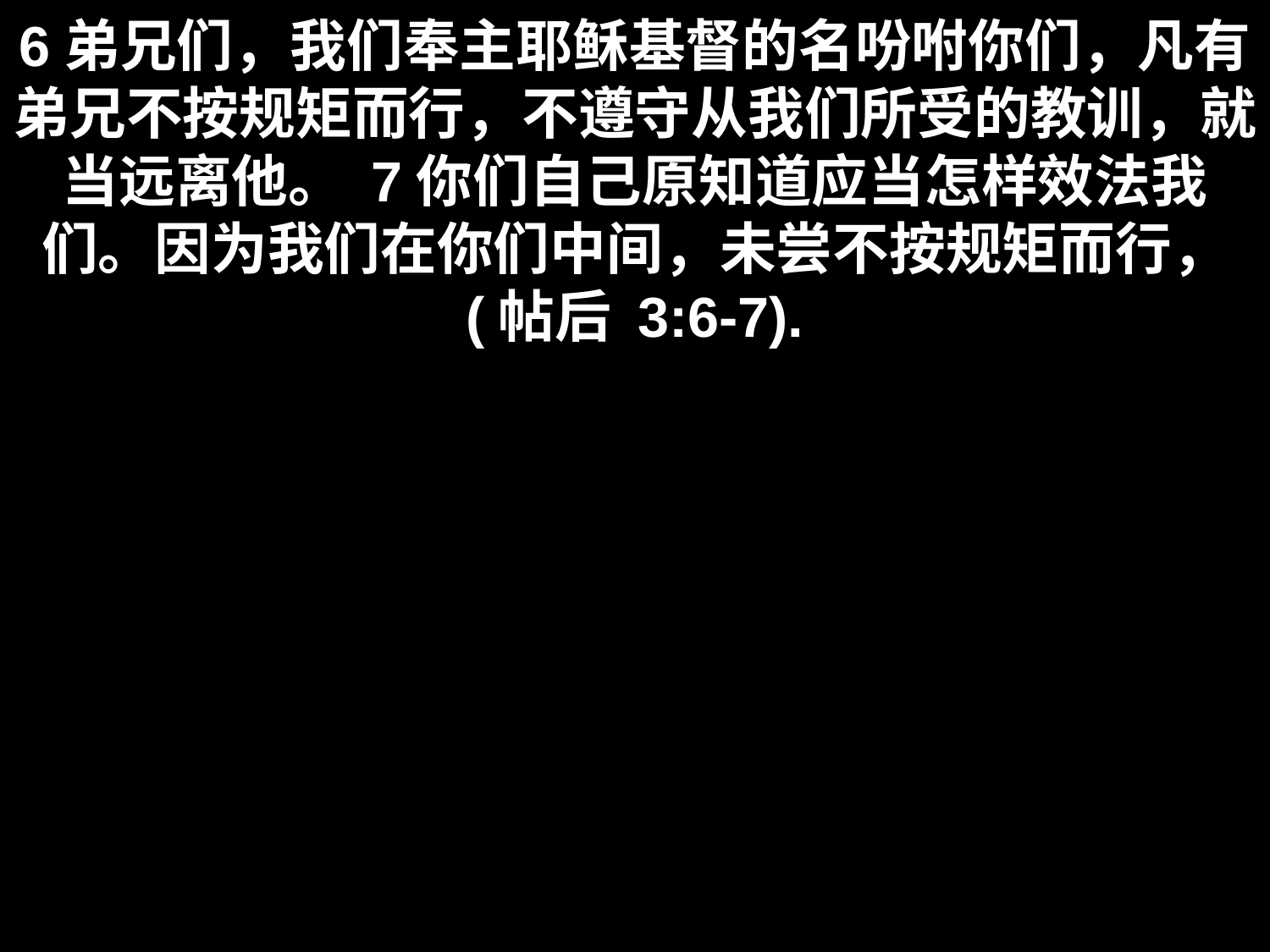

# 6弟兄们，我们奉主耶稣基督的名吩咐你们，凡有弟兄不按规矩而行，不遵守从我们所受的教训，就当远离他。 7你们自己原知道应当怎样效法我们。因为我们在你们中间，未尝不按规矩而行， (帖后 3:6-7).